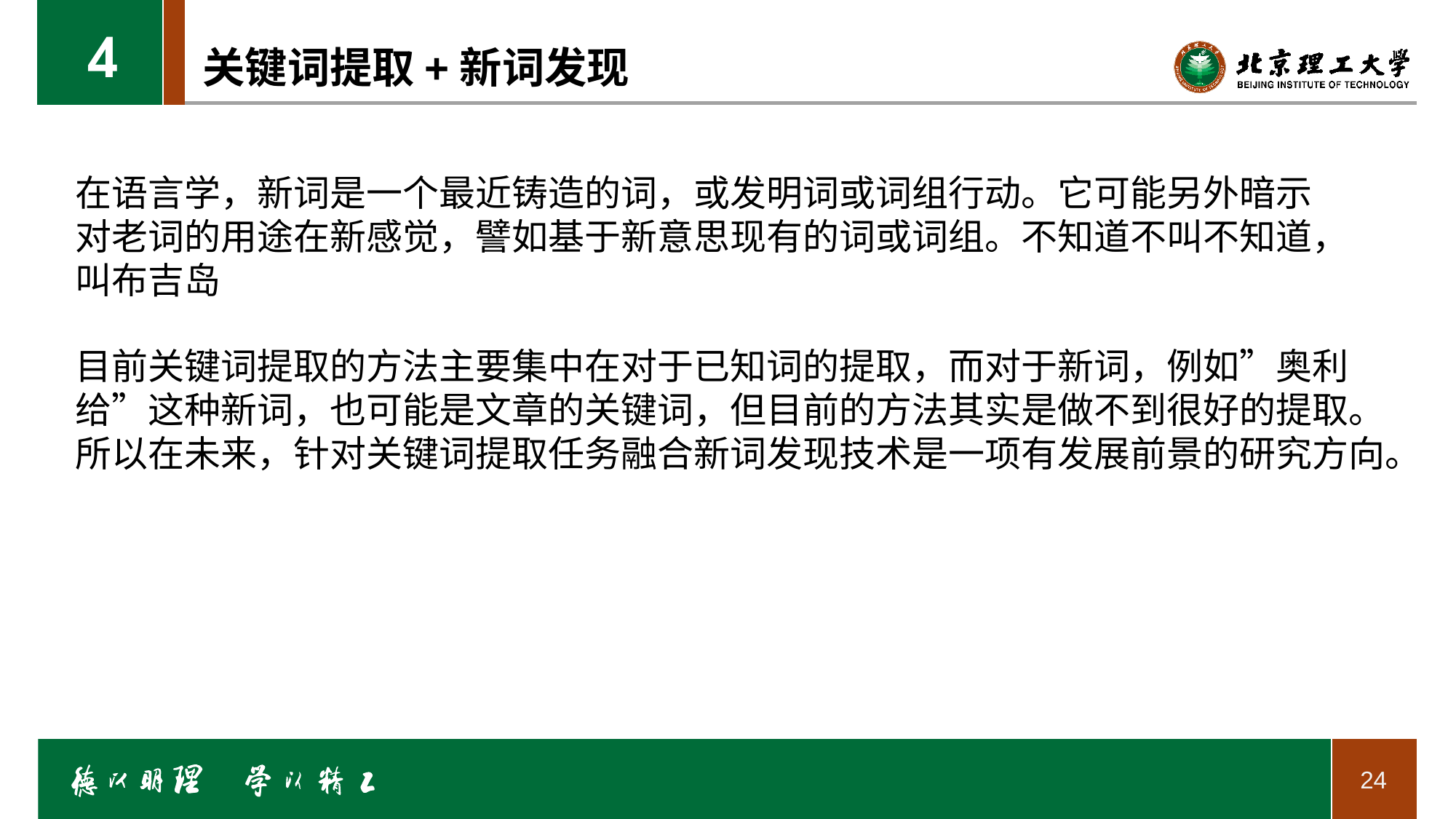

4
# 关键词提取+新词发现
在语言学，新词是一个最近铸造的词，或发明词或词组行动。它可能另外暗示对老词的用途在新感觉，譬如基于新意思现有的词或词组。不知道不叫不知道，叫布吉岛
目前关键词提取的方法主要集中在对于已知词的提取，而对于新词，例如”奥利给”这种新词，也可能是文章的关键词，但目前的方法其实是做不到很好的提取。
所以在未来，针对关键词提取任务融合新词发现技术是一项有发展前景的研究方向。